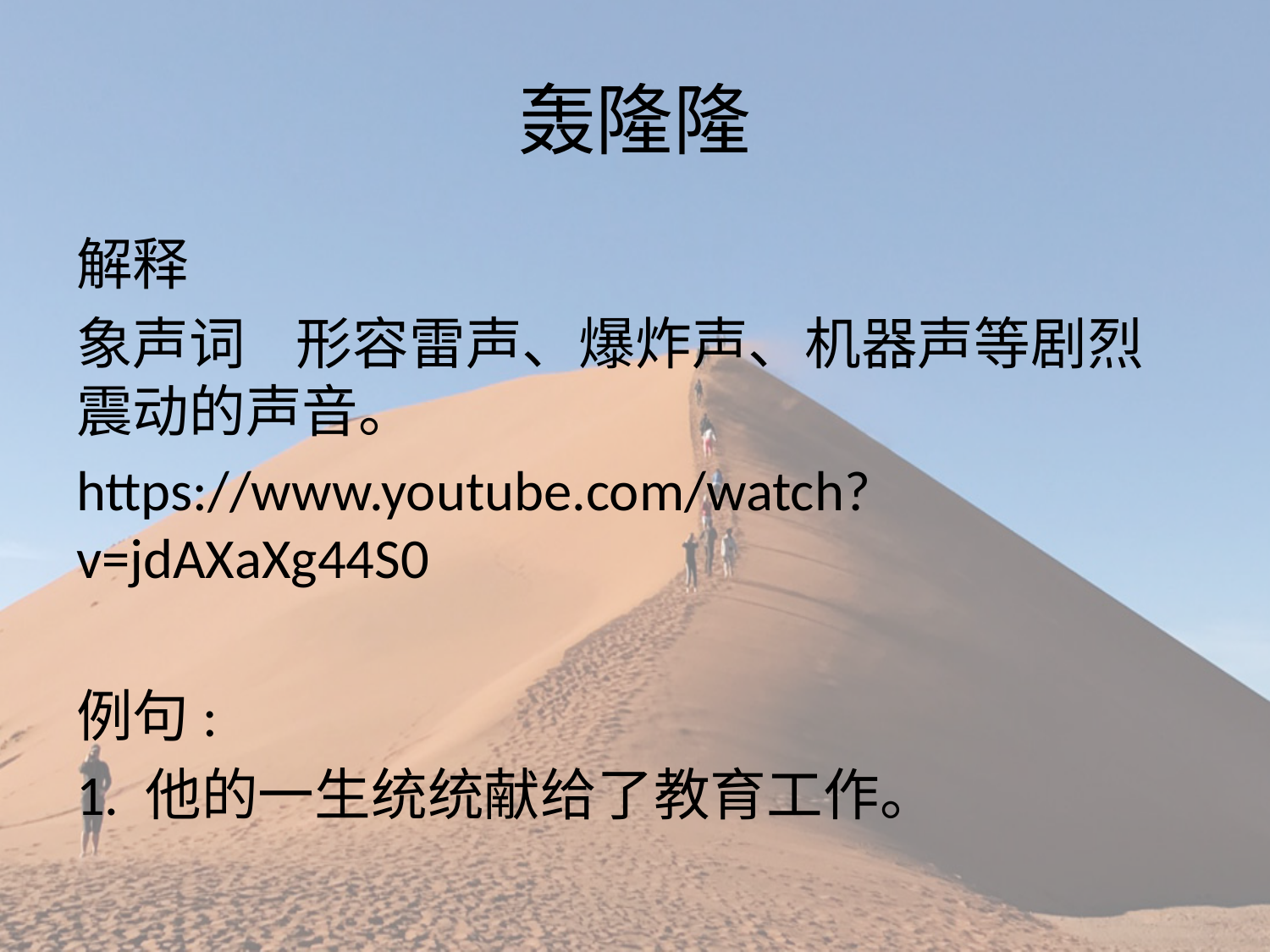

# 轰隆隆
解释
象声词    形容雷声、爆炸声、机器声等剧烈震动的声音。
https://www.youtube.com/watch?v=jdAXaXg44S0

例句:
1. 他的一生统统献给了教育工作。